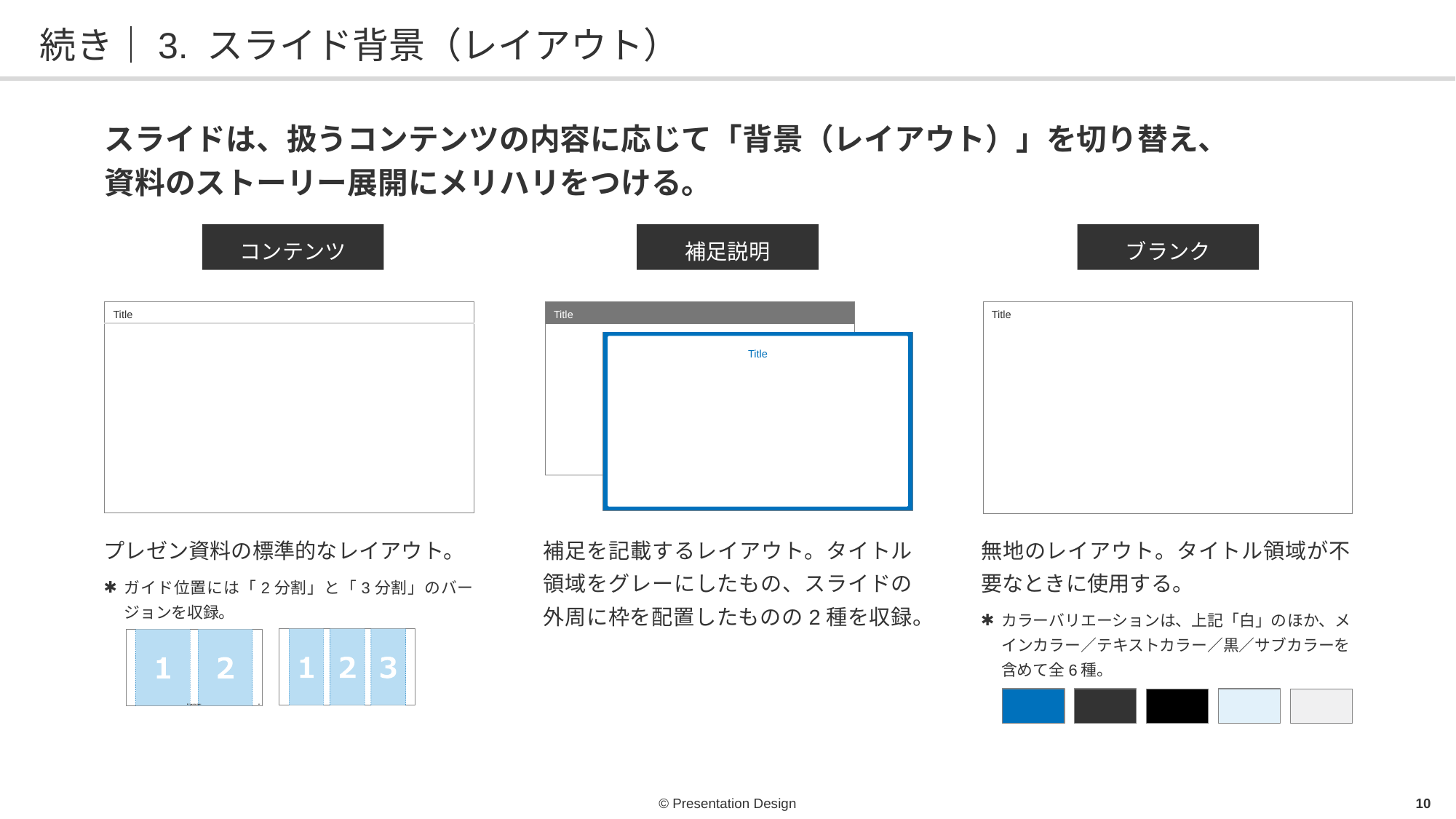

# 続き｜3. スライド背景（レイアウト）
スライドは、扱うコンテンツの内容に応じて「背景（レイアウト）」を切り替え、
資料のストーリー展開にメリハリをつける。
コンテンツ
補足説明
ブランク
| Title |
| --- |
|  |
| Title |
| --- |
|  |
| Title |
| --- |
|  |

Title
プレゼン資料の標準的なレイアウト。
ガイド位置には「2分割」と「3分割」のバージョンを収録。
補足を記載するレイアウト。タイトル領域をグレーにしたもの、スライドの外周に枠を配置したものの2種を収録。
無地のレイアウト。タイトル領域が不要なときに使用する。
カラーバリエーションは、上記「白」のほか、メインカラー／テキストカラー／黒／サブカラーを含めて全6種。

© Presentation Design
10